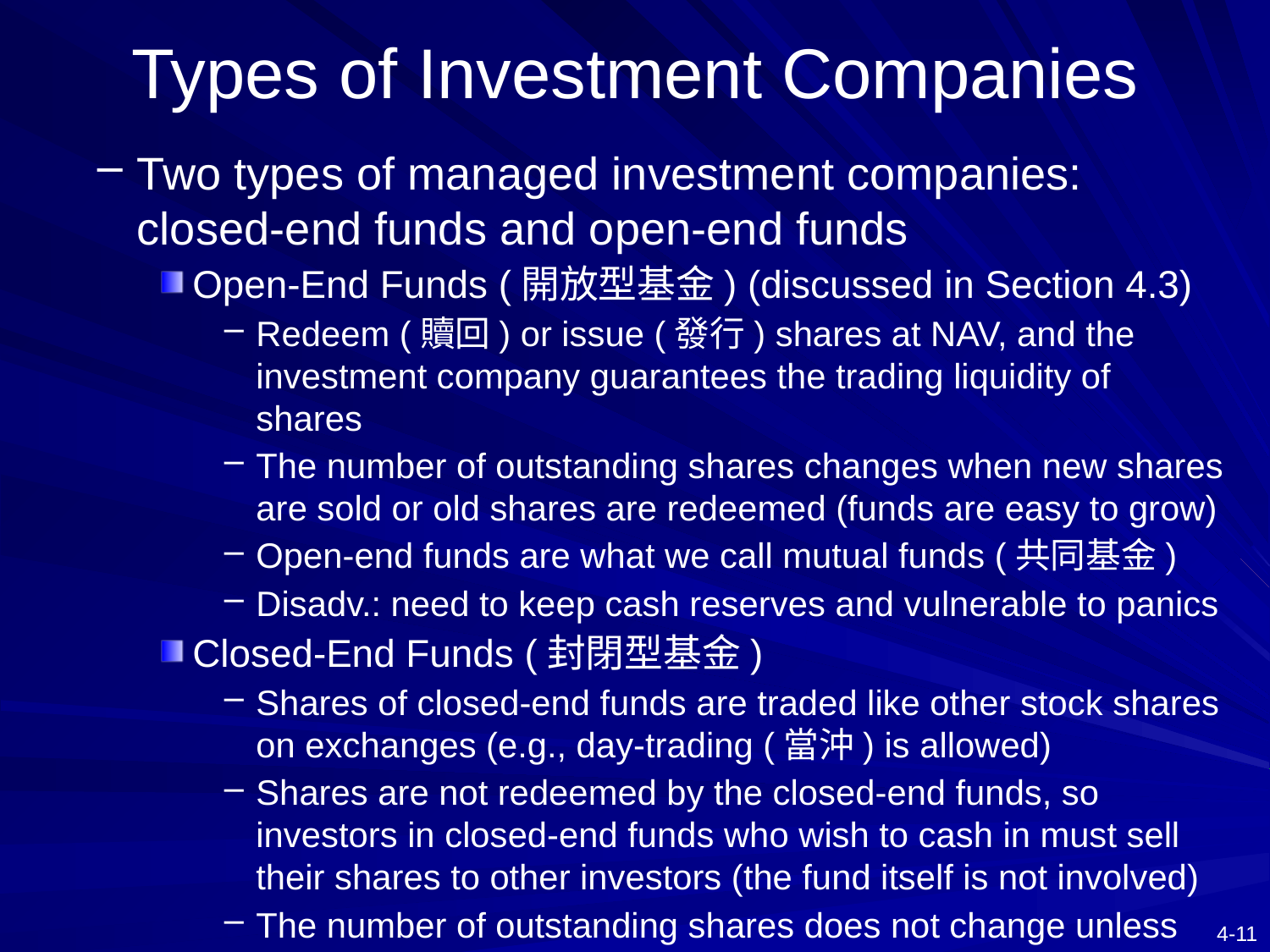

# Types of Investment Companies
Two types of managed investment companies: closed-end funds and open-end funds
Open-End Funds (開放型基金) (discussed in Section 4.3)
Redeem (贖回) or issue (發行) shares at NAV, and the investment company guarantees the trading liquidity of shares
The number of outstanding shares changes when new shares are sold or old shares are redeemed (funds are easy to grow)
Open-end funds are what we call mutual funds (共同基金)
Disadv.: need to keep cash reserves and vulnerable to panics
Closed-End Funds (封閉型基金)
Shares of closed-end funds are traded like other stock shares on exchanges (e.g., day-trading (當沖) is allowed)
Shares are not redeemed by the closed-end funds, so investors in closed-end funds who wish to cash in must sell their shares to other investors (the fund itself is not involved)
The number of outstanding shares does not change unless new shares are offered